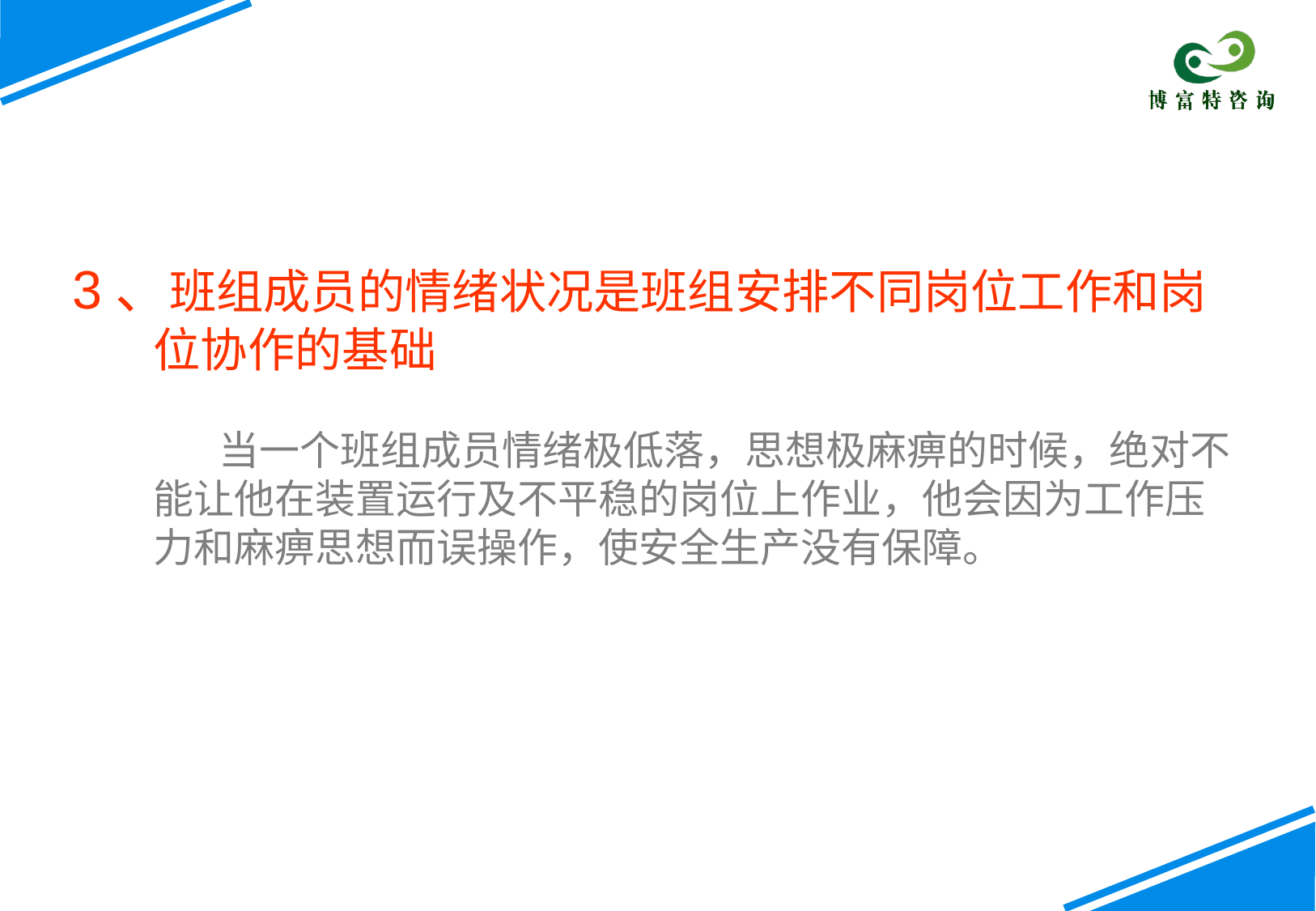

3、班组成员的情绪状况是班组安排不同岗位工作和岗位协作的基础

               当一个班组成员情绪极低落，思想极麻痹的时候，绝对不能让他在装置运行及不平稳的岗位上作业，他会因为工作压力和麻痹思想而误操作，使安全生产没有保障。